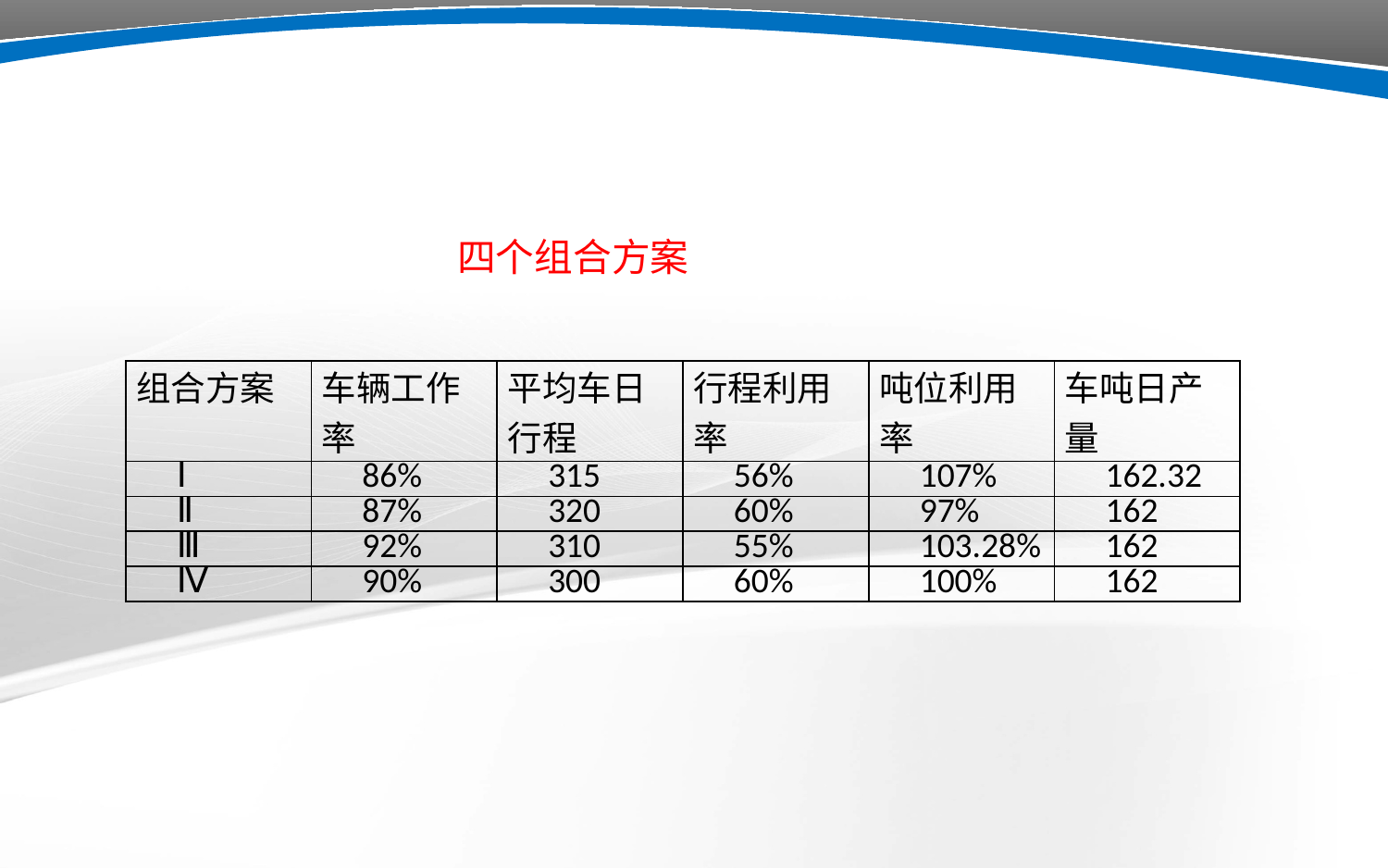

四个组合方案
| 组合方案 | 车辆工作率 | 平均车日行程 | 行程利用率 | 吨位利用率 | 车吨日产量 |
| --- | --- | --- | --- | --- | --- |
| Ⅰ | 86% | 315 | 56% | 107% | 162.32 |
| Ⅱ | 87% | 320 | 60% | 97% | 162 |
| Ⅲ | 92% | 310 | 55% | 103.28% | 162 |
| Ⅳ | 90% | 300 | 60% | 100% | 162 |